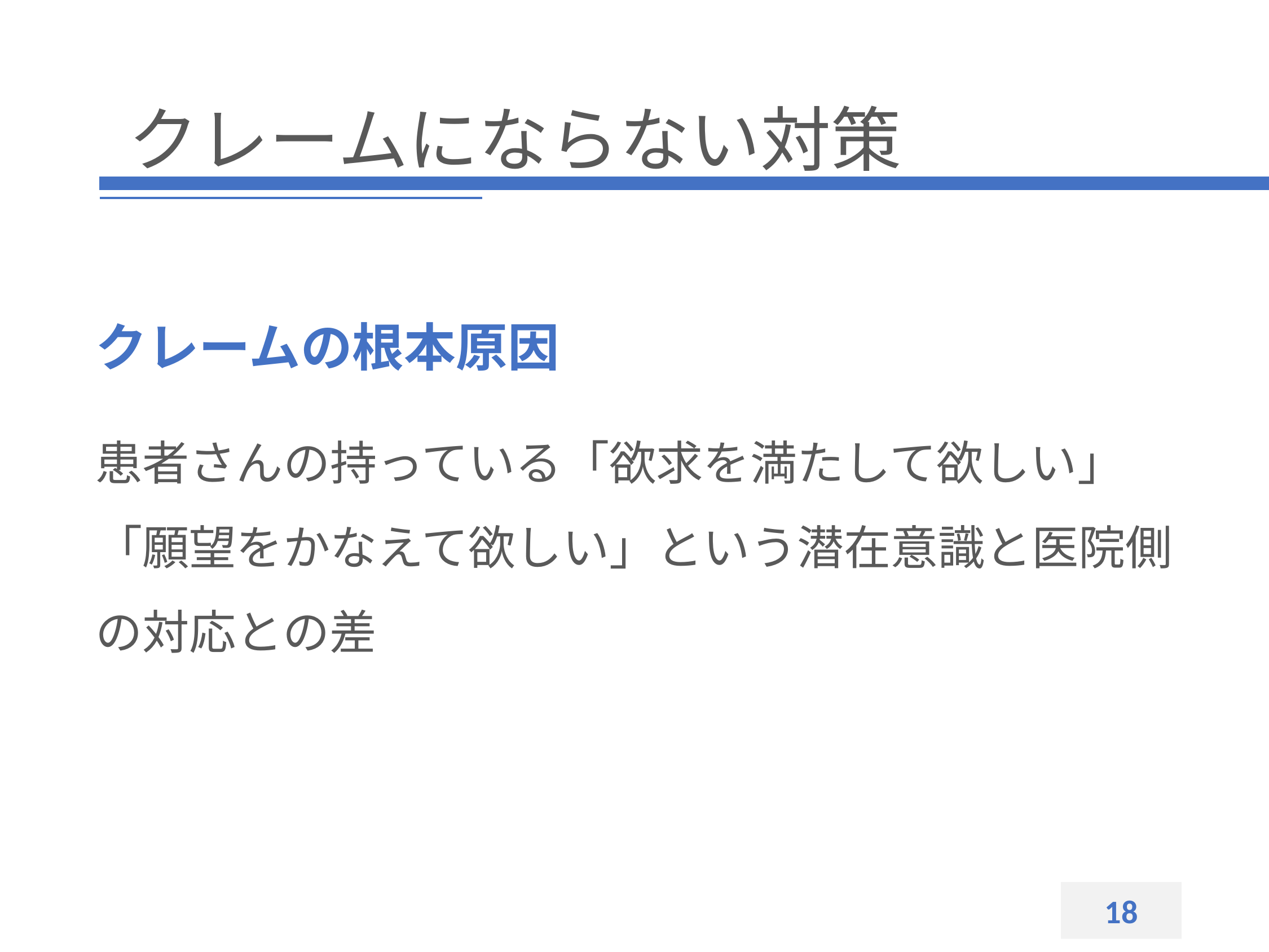

クレームにならない対策
クレームの根本原因
患者さんの持っている「欲求を満たして欲しい」「願望をかなえて欲しい」という潜在意識と医院側の対応との差
18